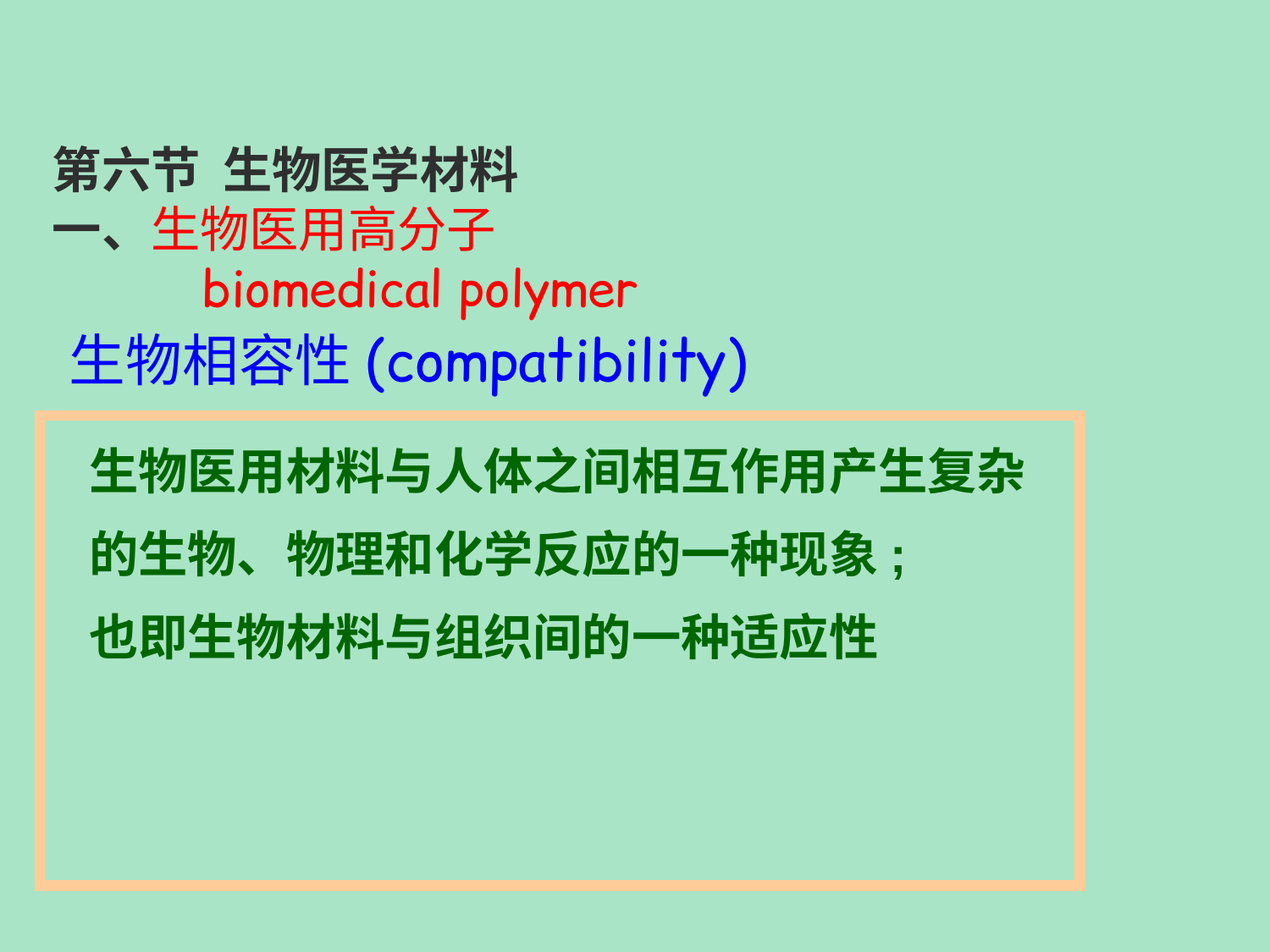

第六节  生物医学材料
一、生物医用高分子
	 biomedical polymer
生物相容性(compatibility)

生物医用材料与人体之间相互作用产生复杂的生物、物理和化学反应的一种现象;
也即生物材料与组织间的一种适应性